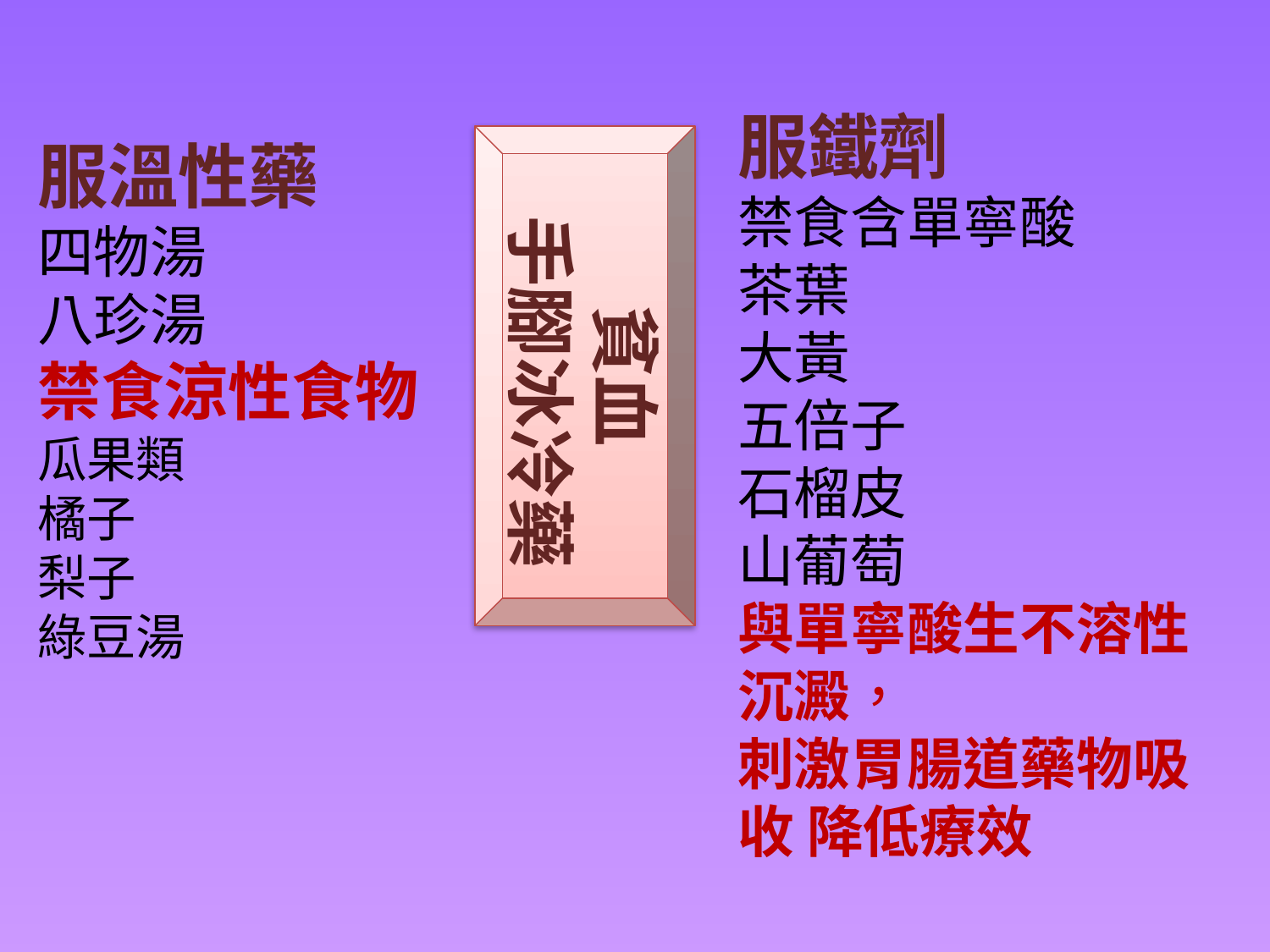

服鐵劑
禁食含單寧酸
茶葉
大黃
五倍子
石榴皮
山葡萄
與單寧酸生不溶性沉澱，
刺激胃腸道藥物吸收 降低療效
服溫性藥
四物湯
八珍湯
禁食涼性食物
瓜果類
橘子
梨子
綠豆湯
貧血
 手腳冰冷藥